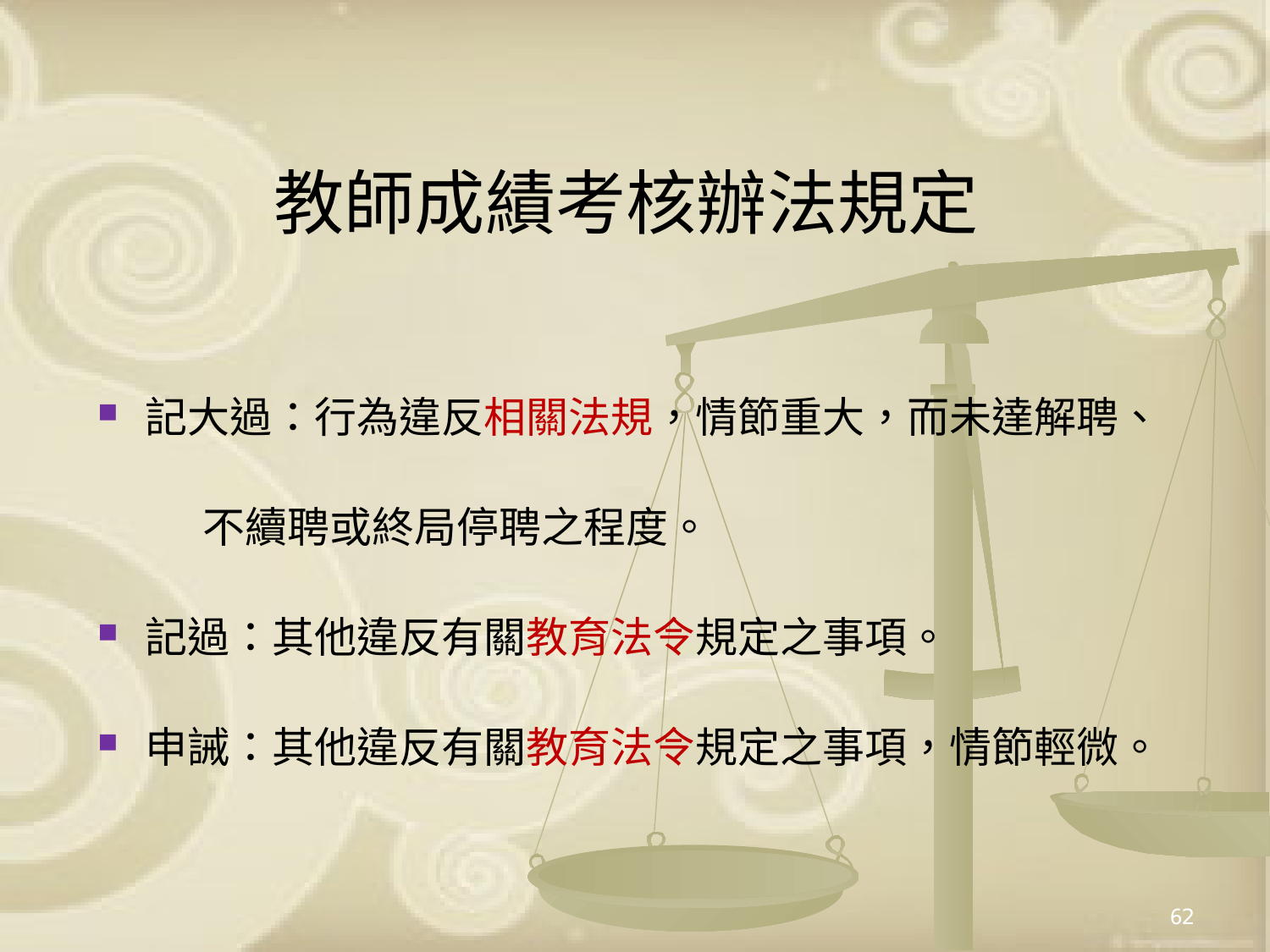

# 教師成績考核辦法規定
記大過：行為違反相關法規，情節重大，而未達解聘、
          不續聘或終局停聘之程度。
記過：其他違反有關教育法令規定之事項。
申誡：其他違反有關教育法令規定之事項，情節輕微。

62